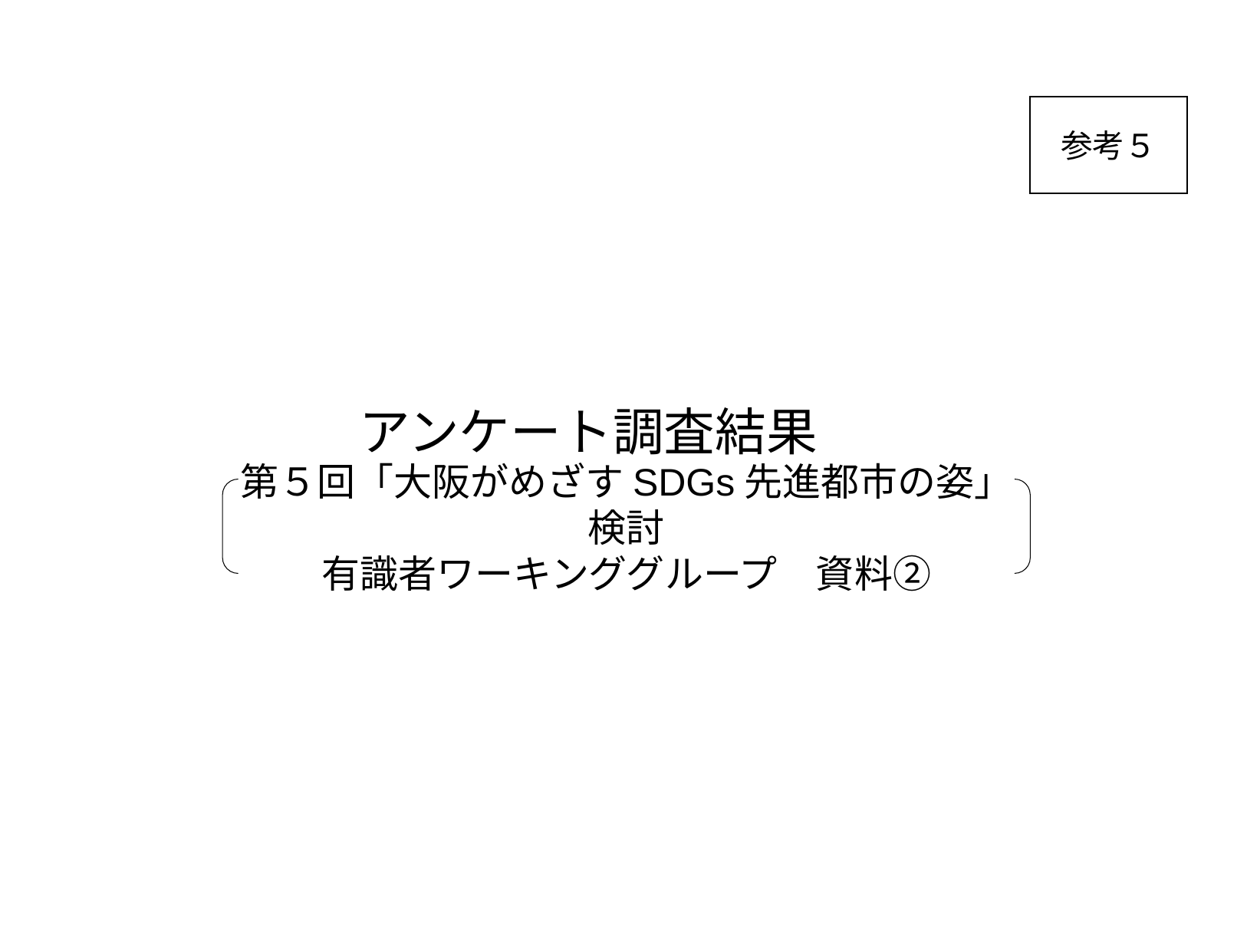

参考５
アンケート調査結果
第５回「大阪がめざすSDGs先進都市の姿」検討
有識者ワーキンググループ　資料②